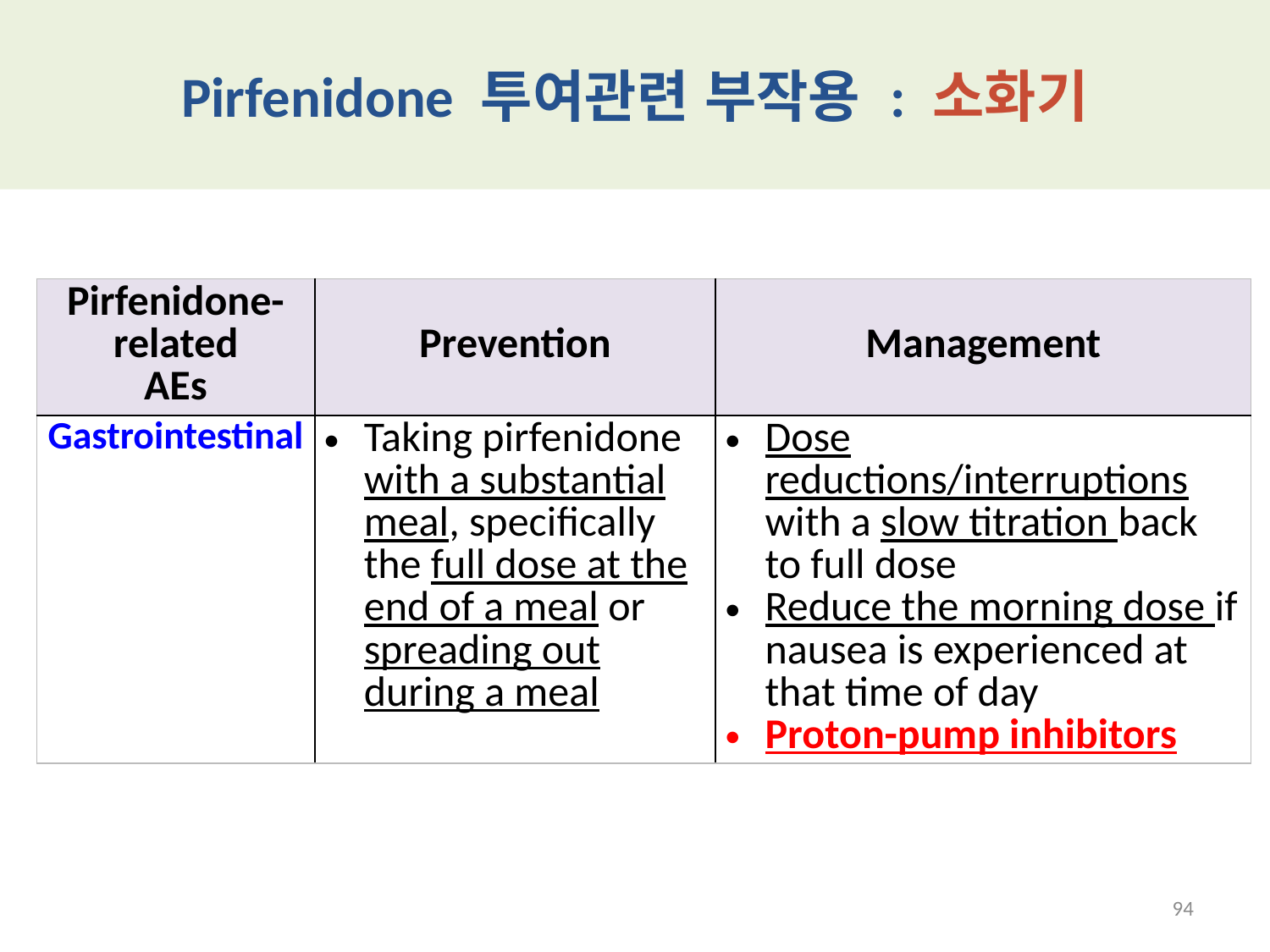

# Pirfenidone 투여관련 부작용 : 소화기
| Pirfenidone-related AEs | Prevention | Management |
| --- | --- | --- |
| Gastrointestinal | Taking pirfenidone with a substantial meal, specifically the full dose at the end of a meal or spreading out during a meal | Dose reductions/interruptions with a slow titration back to full dose Reduce the morning dose if nausea is experienced at that time of day Proton-pump inhibitors |
94